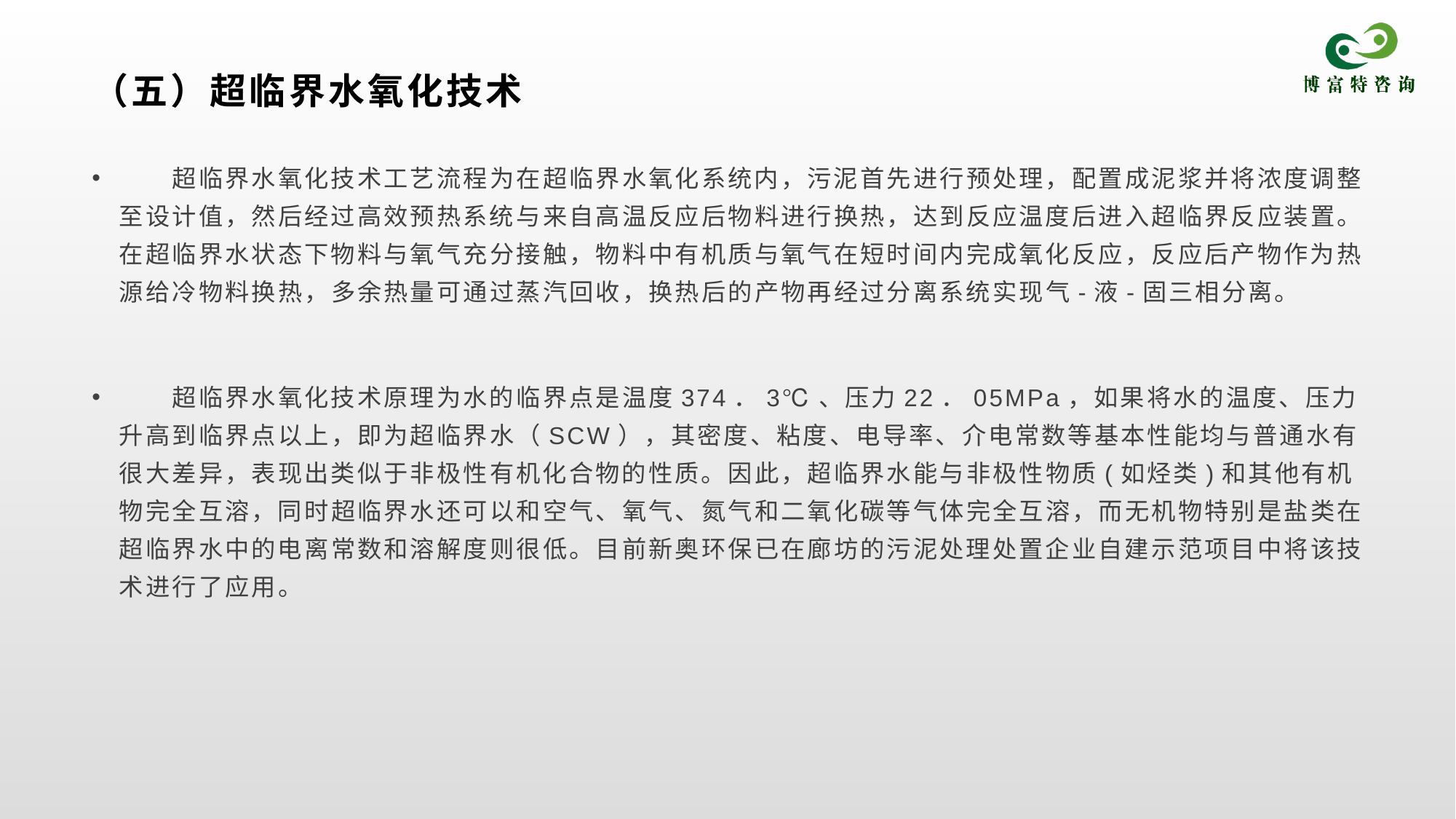

# （五）超临界水氧化技术
　　超临界水氧化技术工艺流程为在超临界水氧化系统内，污泥首先进行预处理，配置成泥浆并将浓度调整至设计值，然后经过高效预热系统与来自高温反应后物料进行换热，达到反应温度后进入超临界反应装置。在超临界水状态下物料与氧气充分接触，物料中有机质与氧气在短时间内完成氧化反应，反应后产物作为热源给冷物料换热，多余热量可通过蒸汽回收，换热后的产物再经过分离系统实现气-液-固三相分离。

　　超临界水氧化技术原理为水的临界点是温度374．3℃、压力22．05MPa，如果将水的温度、压力升高到临界点以上，即为超临界水（SCW），其密度、粘度、电导率、介电常数等基本性能均与普通水有很大差异，表现出类似于非极性有机化合物的性质。因此，超临界水能与非极性物质(如烃类)和其他有机物完全互溶，同时超临界水还可以和空气、氧气、氮气和二氧化碳等气体完全互溶，而无机物特别是盐类在超临界水中的电离常数和溶解度则很低。目前新奥环保已在廊坊的污泥处理处置企业自建示范项目中将该技术进行了应用。